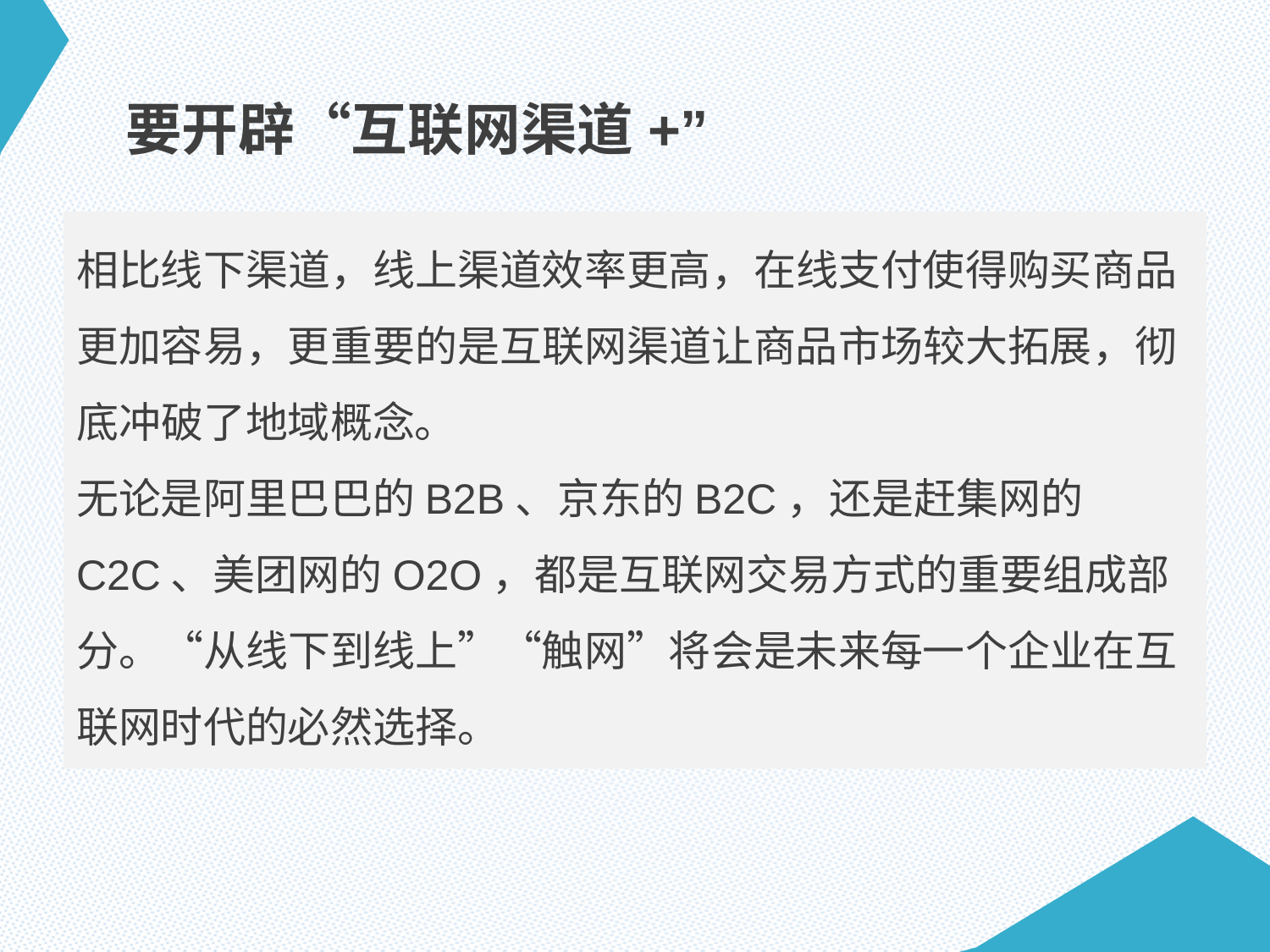

# 要开辟“互联网渠道+”
相比线下渠道，线上渠道效率更高，在线支付使得购买商品更加容易，更重要的是互联网渠道让商品市场较大拓展，彻底冲破了地域概念。
无论是阿里巴巴的B2B、京东的B2C，还是赶集网的C2C、美团网的O2O，都是互联网交易方式的重要组成部分。“从线下到线上”“触网”将会是未来每一个企业在互联网时代的必然选择。